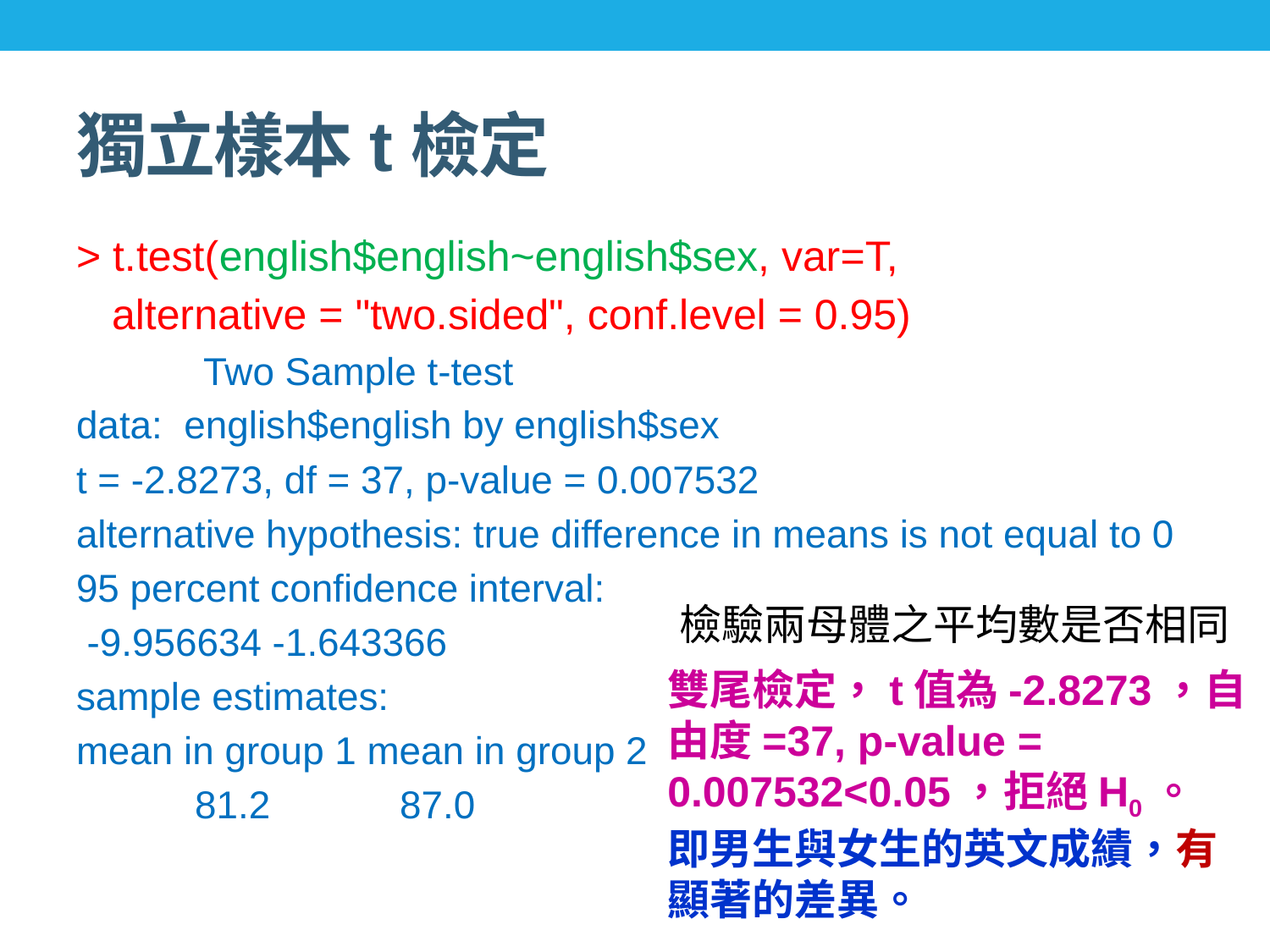

# 獨立樣本t檢定
> t.test(english$english~english$sex, var=T,
   alternative = "two.sided", conf.level = 0.95)
	Two Sample t-test
data:  english$english by english$sex
t = -2.8273, df = 37, p-value = 0.007532
alternative hypothesis: true difference in means is not equal to 0
95 percent confidence interval:
 -9.956634 -1.643366
sample estimates:
mean in group 1 mean in group 2
           81.2            87.0
檢驗兩母體之平均數是否相同
雙尾檢定，t值為-2.8273，自由度=37, p-value = 0.007532<0.05，拒絕H0。
即男生與女生的英文成績，有顯著的差異。